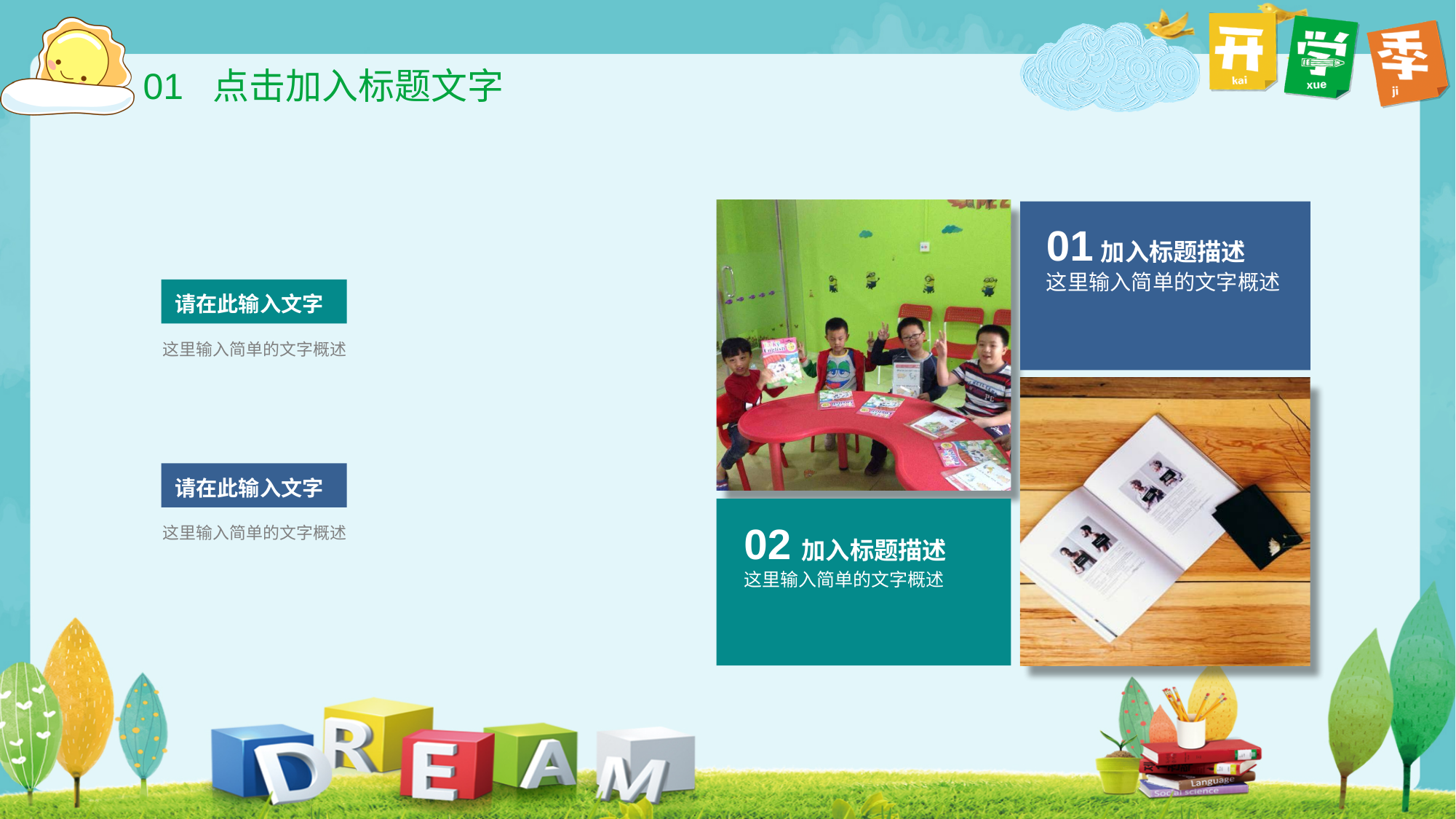

01 加入标题描述
这里输入简单的文字概述

02加入标题描述
这里输入简单的文字概述

请在此输入文字
这里输入简单的文字概述

请在此输入文字
这里输入简单的文字概述